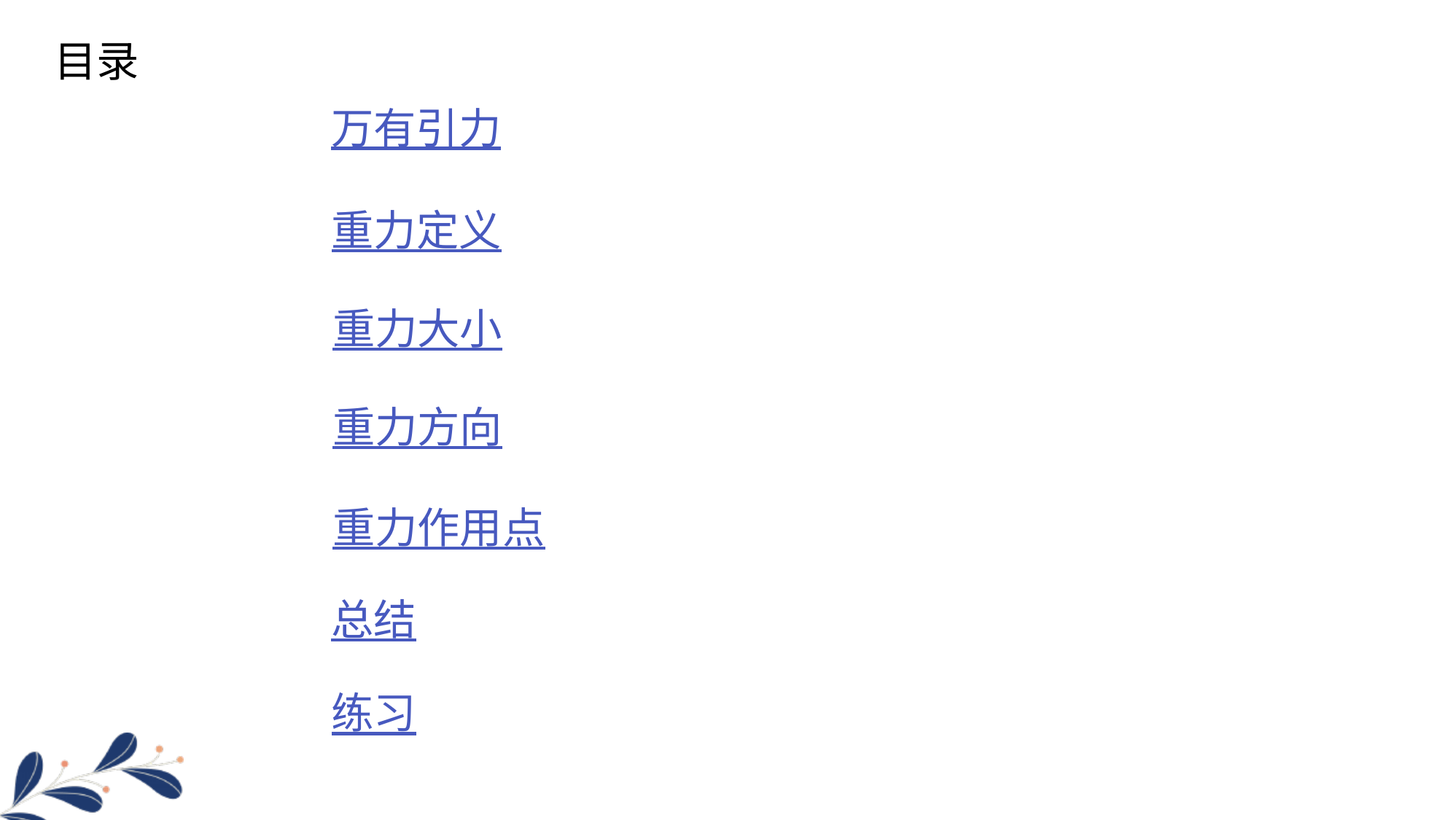

目录
万有引力
重力定义
重力大小
重力方向
重力作用点
总结
练习